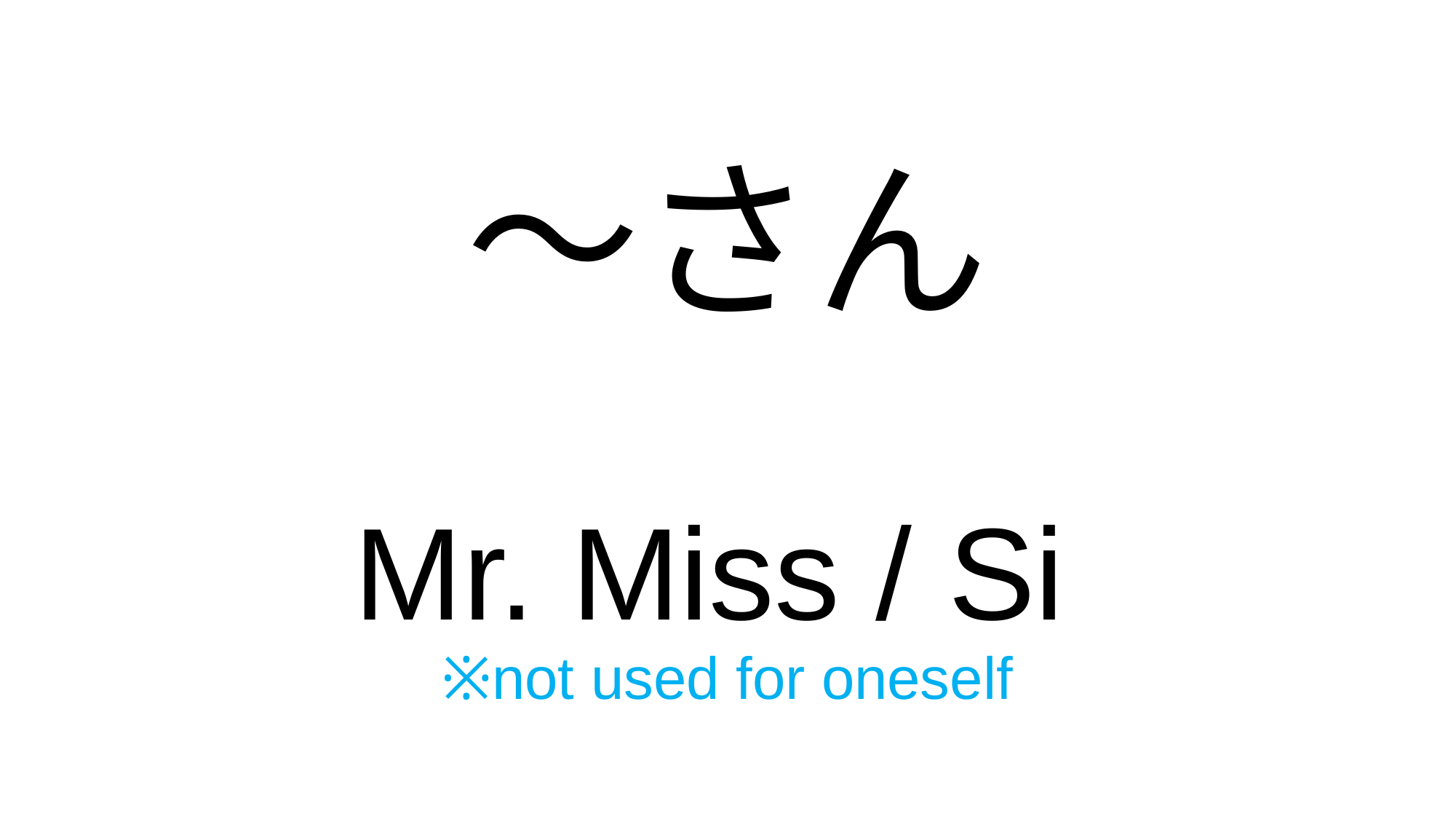

# ～さん
Mr. Miss / Si
※not used for oneself